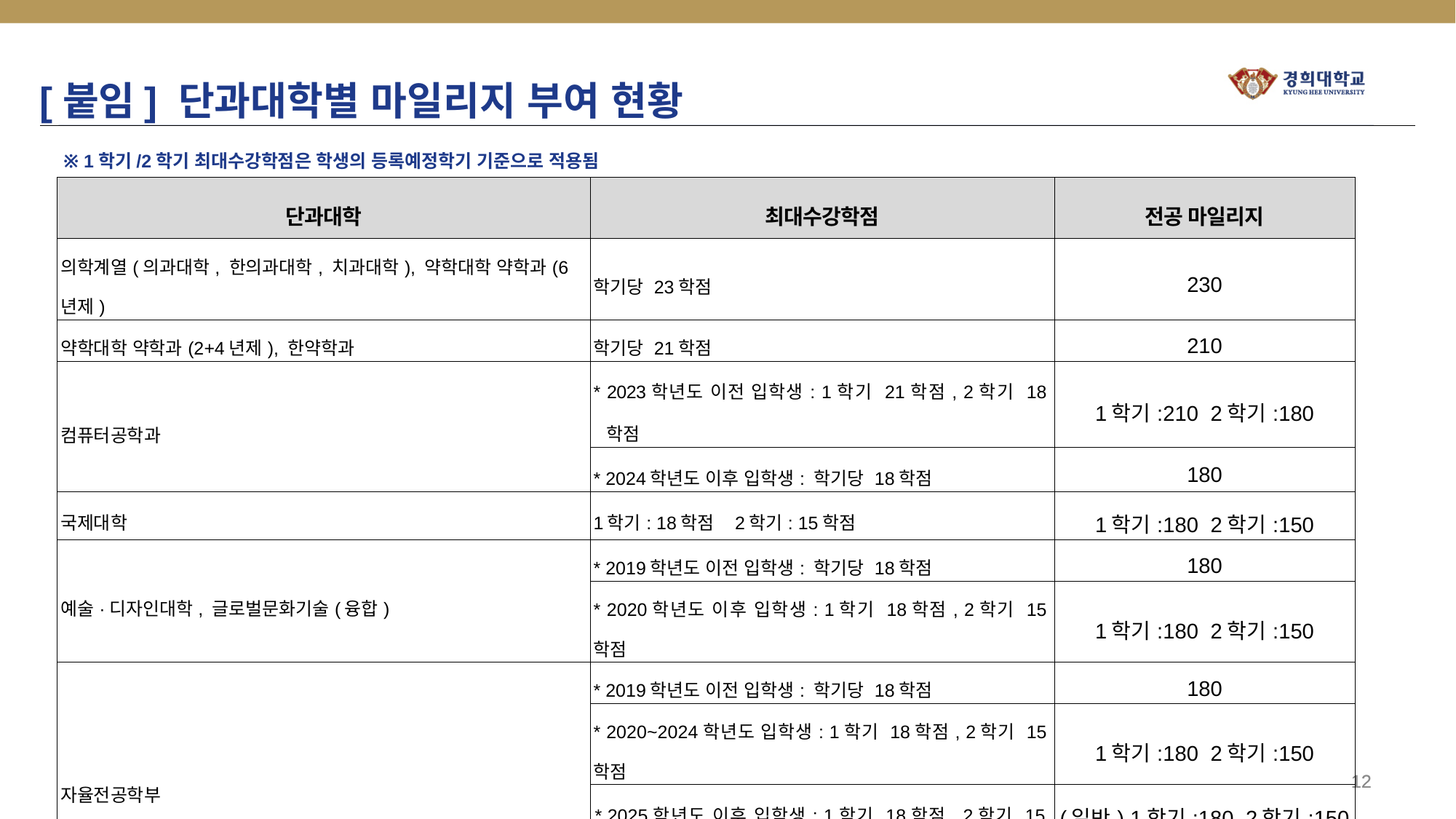

[붙임] 단과대학별 마일리지 부여 현황
※ 1학기/2학기 최대수강학점은 학생의 등록예정학기 기준으로 적용됨
| 단과대학 | 최대수강학점 | 전공 마일리지 |
| --- | --- | --- |
| 의학계열(의과대학, 한의과대학, 치과대학), 약학대학 약학과(6년제) | 학기당 23학점 | 230 |
| 약학대학 약학과(2+4년제), 한약학과 | 학기당 21학점 | 210 |
| 컴퓨터공학과 | \* 2023학년도 이전 입학생: 1학기 21학점, 2학기 18학점 | 1학기:210 2학기:180 |
|  | \* 2024학년도 이후 입학생: 학기당 18학점 | 180 |
| 국제대학 | 1학기: 18학점 2학기: 15학점 | 1학기:180 2학기:150 |
| 예술·디자인대학, 글로벌문화기술(융합) | \* 2019학년도 이전 입학생: 학기당 18학점 | 180 |
|  | \* 2020학년도 이후 입학생: 1학기 18학점, 2학기 15학점 | 1학기:180 2학기:150 |
| 자율전공학부 | \* 2019학년도 이전 입학생: 학기당 18학점 | 180 |
|  | \* 2020~2024학년도 입학생: 1학기 18학점, 2학기 15학점 | 1학기:180 2학기:150 |
|  | \* 2025학년도 이후 입학생: 1학기 18학점, 2학기 15학점 (서울C 열린전공 1학년은 1학기 18학점, 2학기 18학점) | (일반) 1학기:180 2학기:150 |
|  |  | (열린전공) 180 |
| 외국어대학 | \* 2018학년도 이전 입학생: 학기당 18학점 | 180 |
|  | \* 2019학년도 이후 입학생: 1학기 18학점, 2학기 15학점 | 1학기:180 2학기:150 |

12
12